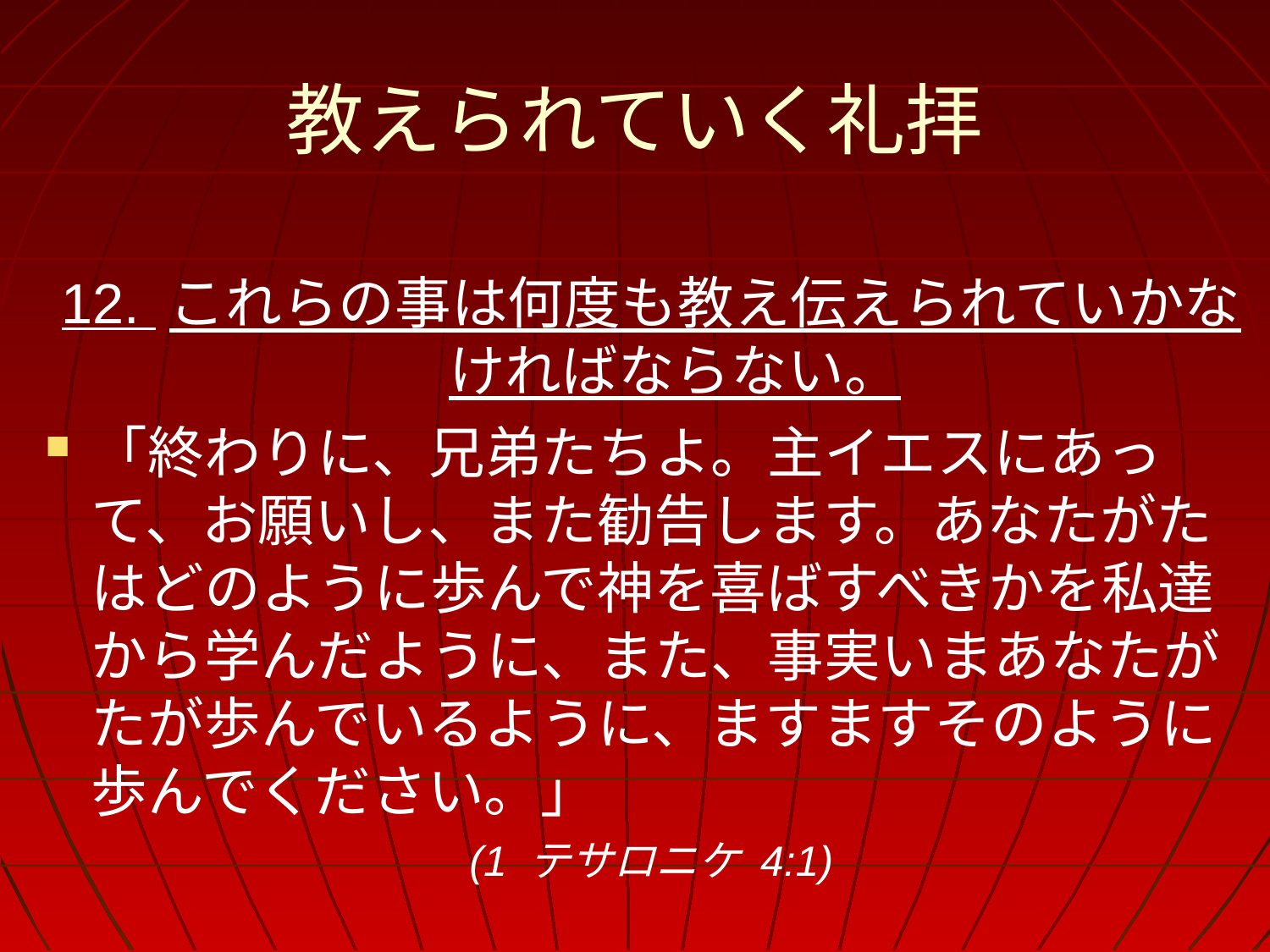

教えられていく礼拝

12. これらの事は何度も教え伝えられていかなければならない。
「終わりに、兄弟たちよ。主イエスにあって、お願いし、また勧告します。あなたがたはどのように歩んで神を喜ばすべきかを私達から学んだように、また、事実いまあなたがたが歩んでいるように、ますますそのように歩んでください。」
(1 テサロニケ 4:1)